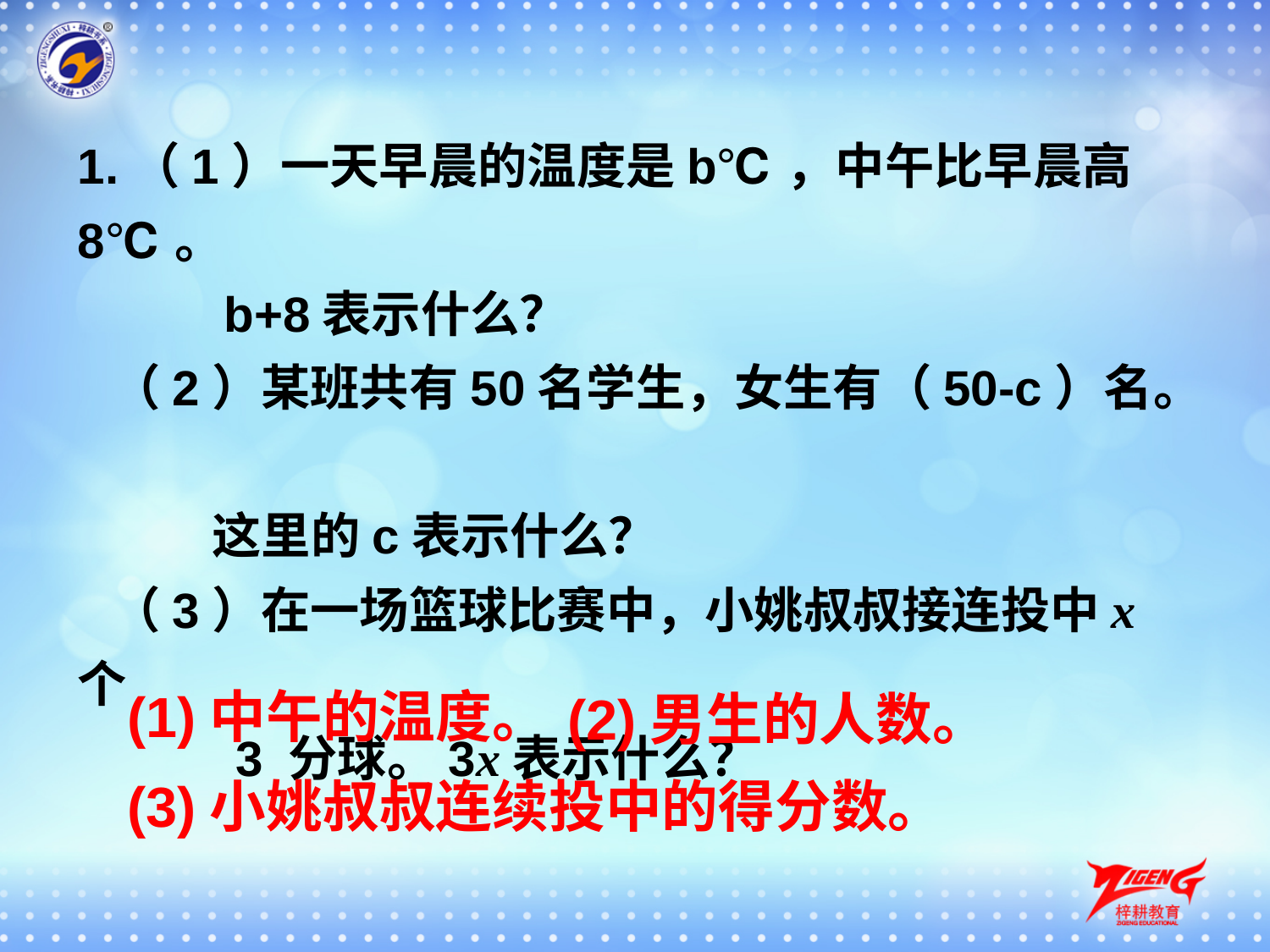

1.（1）一天早晨的温度是b℃，中午比早晨高8℃。
            b+8表示什么？
   （2）某班共有50名学生，女生有（50-c）名。
            这里的c表示什么？
   （3）在一场篮球比赛中，小姚叔叔接连投中x个
             3 分球。3x表示什么？
(1)中午的温度。
(2)男生的人数。
(3)小姚叔叔连续投中的得分数。